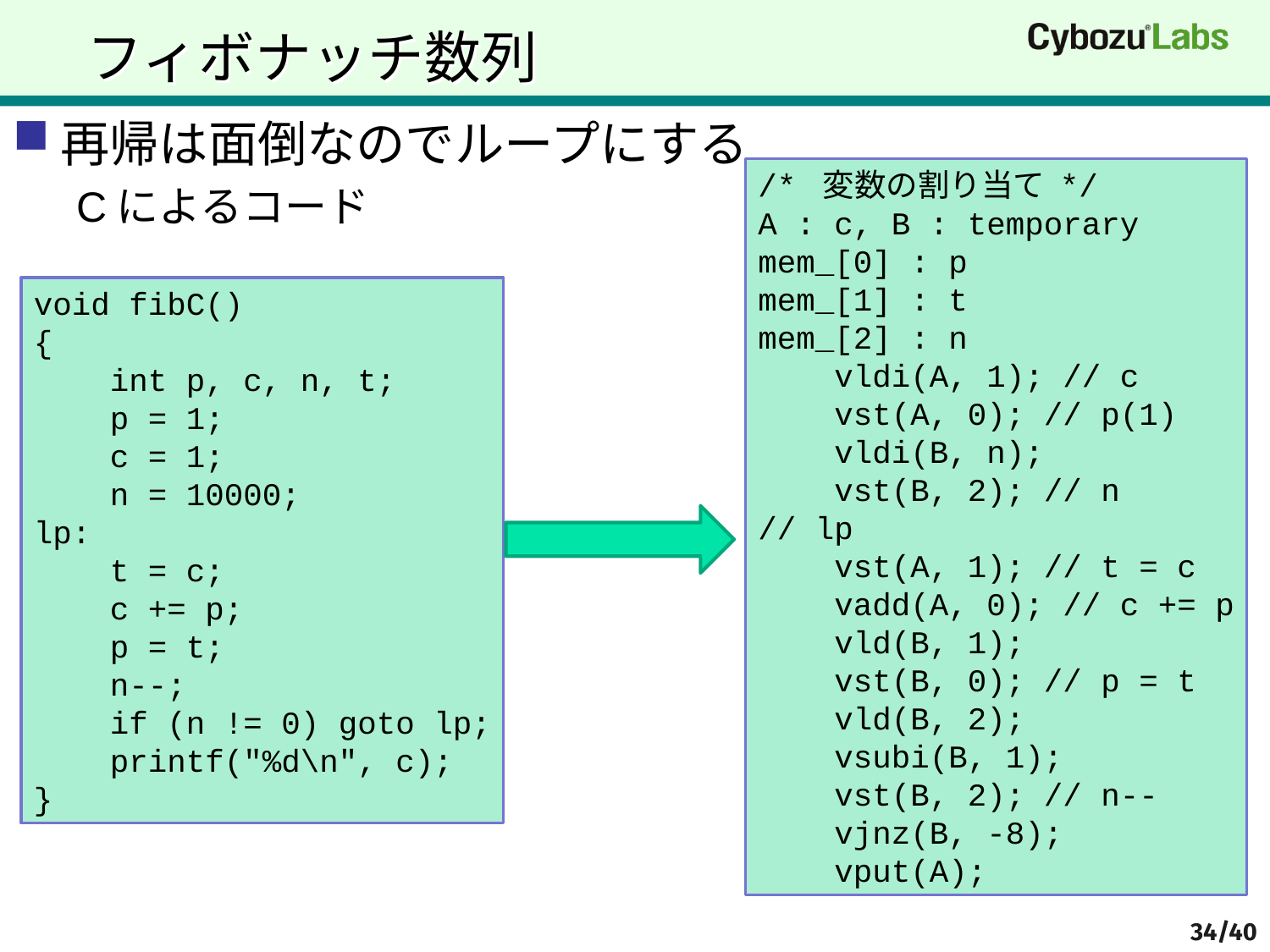

# フィボナッチ数列
再帰は面倒なのでループにする
Cによるコード
/* 変数の割り当て */
A : c, B : temporary
mem_[0] : p
mem_[1] : t
mem_[2] : n
    vldi(A, 1); // c
    vst(A, 0); // p(1)
    vldi(B, n);
    vst(B, 2); // n
// lp
    vst(A, 1); // t = c
    vadd(A, 0); // c += p
    vld(B, 1);
    vst(B, 0); // p = t
    vld(B, 2);
    vsubi(B, 1);
    vst(B, 2); // n--
    vjnz(B, -8);
    vput(A);
void fibC()
{
    int p, c, n, t;
    p = 1;
    c = 1;
    n = 10000;
lp:
    t = c;
    c += p;
    p = t;
    n--;
    if (n != 0) goto lp;
    printf("%d\n", c);
}

34/40